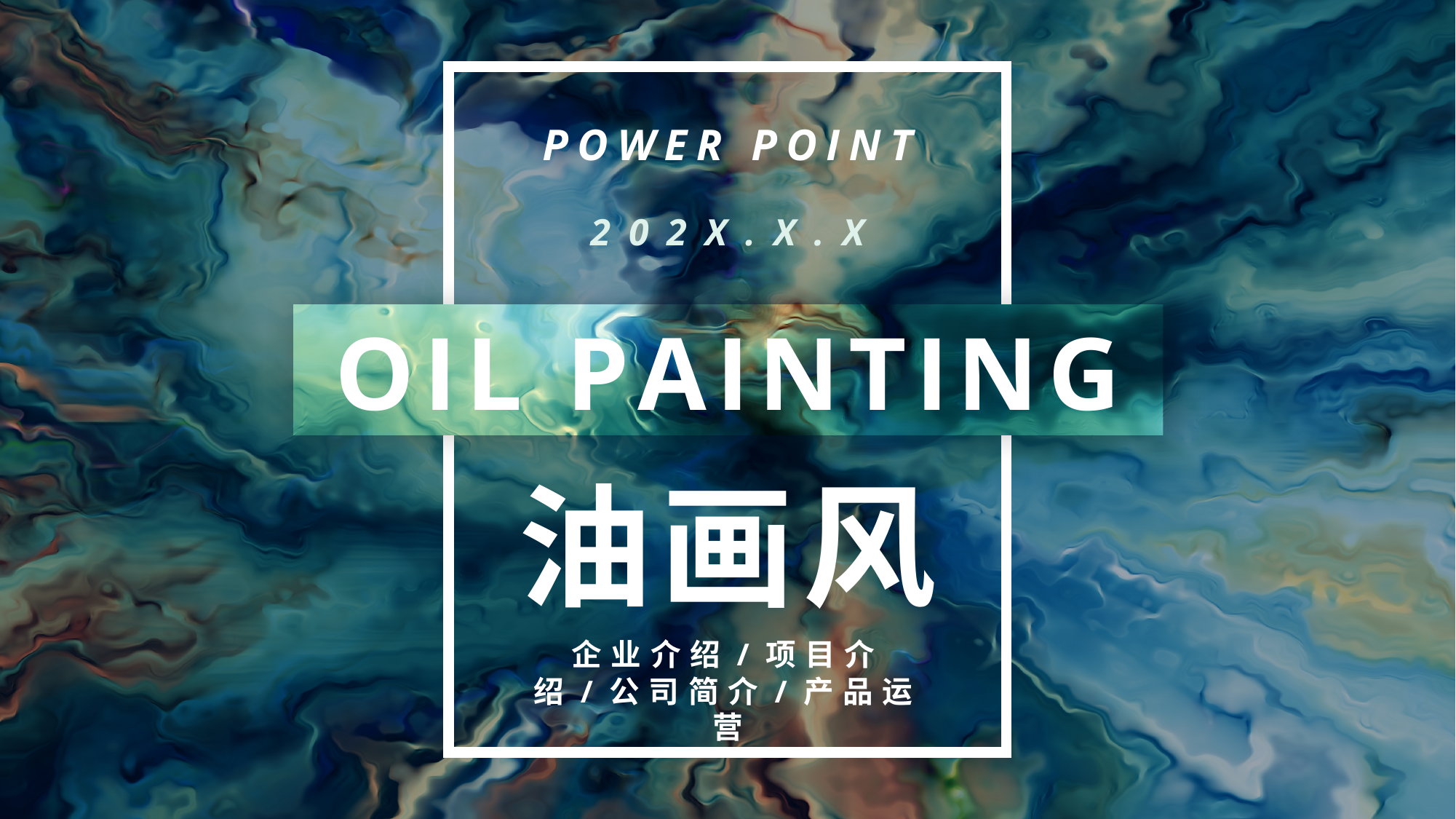

POWER POINT
202X.X.X
OIL PAINTING
油画风
企业介绍/项目介绍/公司简介/产品运营